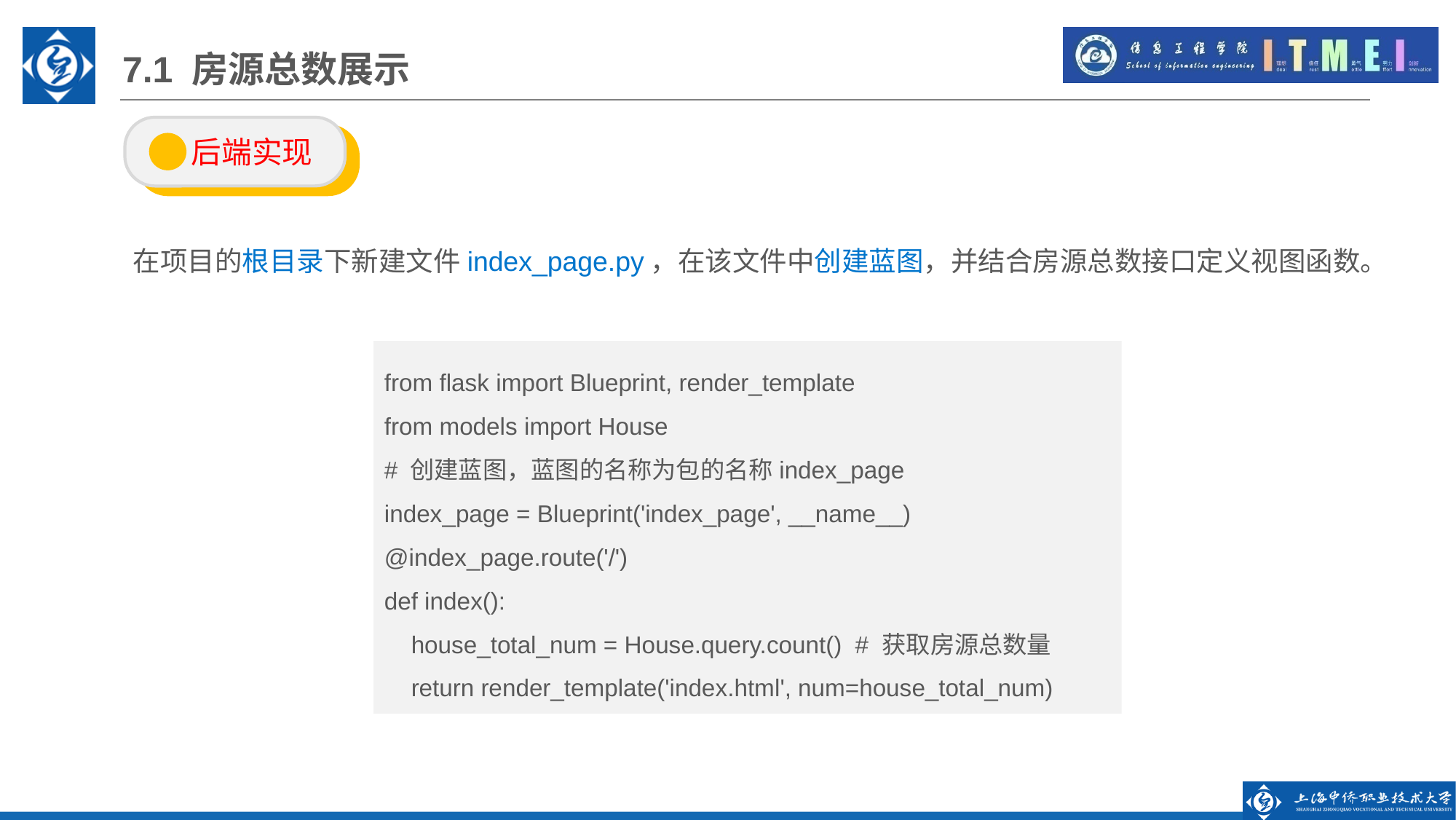

7.1 房源总数展示
    后端实现

在项目的根目录下新建文件index_page.py，在该文件中创建蓝图，并结合房源总数接口定义视图函数。
from flask import Blueprint, render_template
from models import House
# 创建蓝图，蓝图的名称为包的名称index_page
index_page = Blueprint('index_page', __name__)
@index_page.route('/')
def index():
    house_total_num = House.query.count()  # 获取房源总数量
    return render_template('index.html', num=house_total_num)